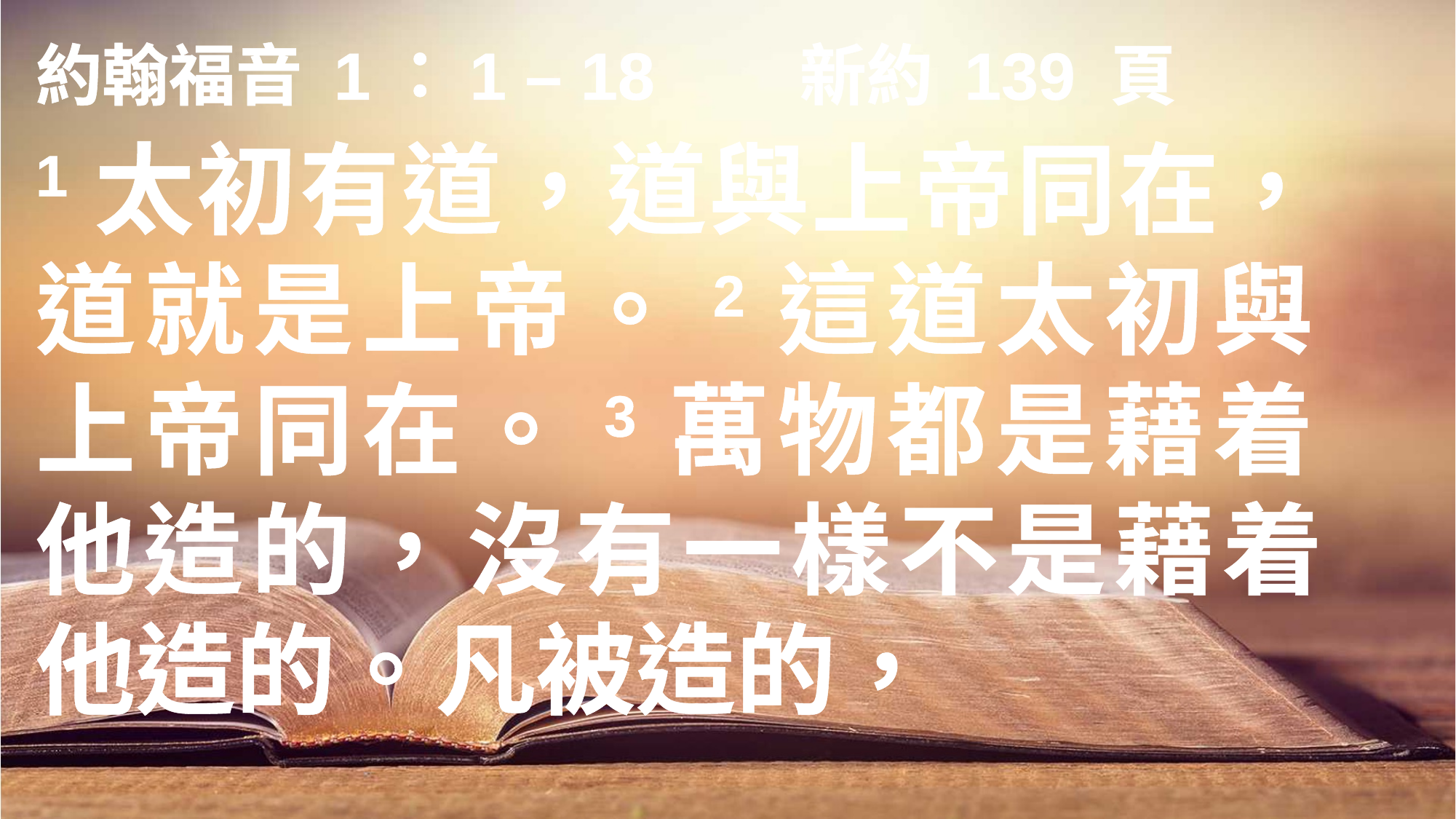

約翰福音 1：1 – 18		新約 139 頁
1太初有道，道與上帝同在，道就是上帝。2這道太初與
上帝同在。3萬物都是藉着
他造的，沒有一樣不是藉着他造的。凡被造的，